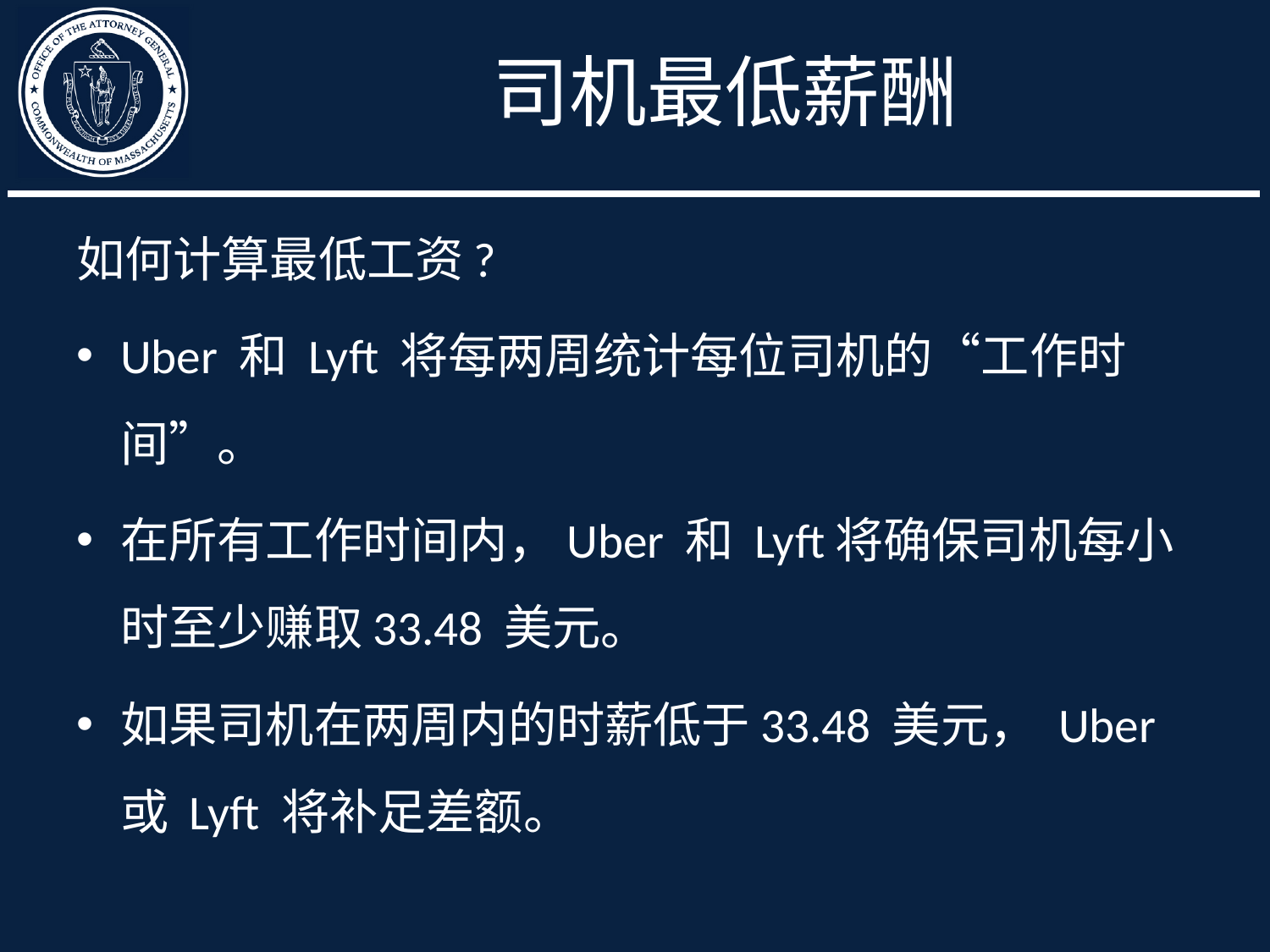

# 司机最低薪酬
如何计算最低工资?
Uber 和 Lyft 将每两周统计每位司机的“工作时间”。
在所有工作时间内，Uber 和 Lyft将确保司机每小时至少赚取33.48 美元。
如果司机在两周内的时薪低于33.48 美元， Uber 或 Lyft 将补足差额。